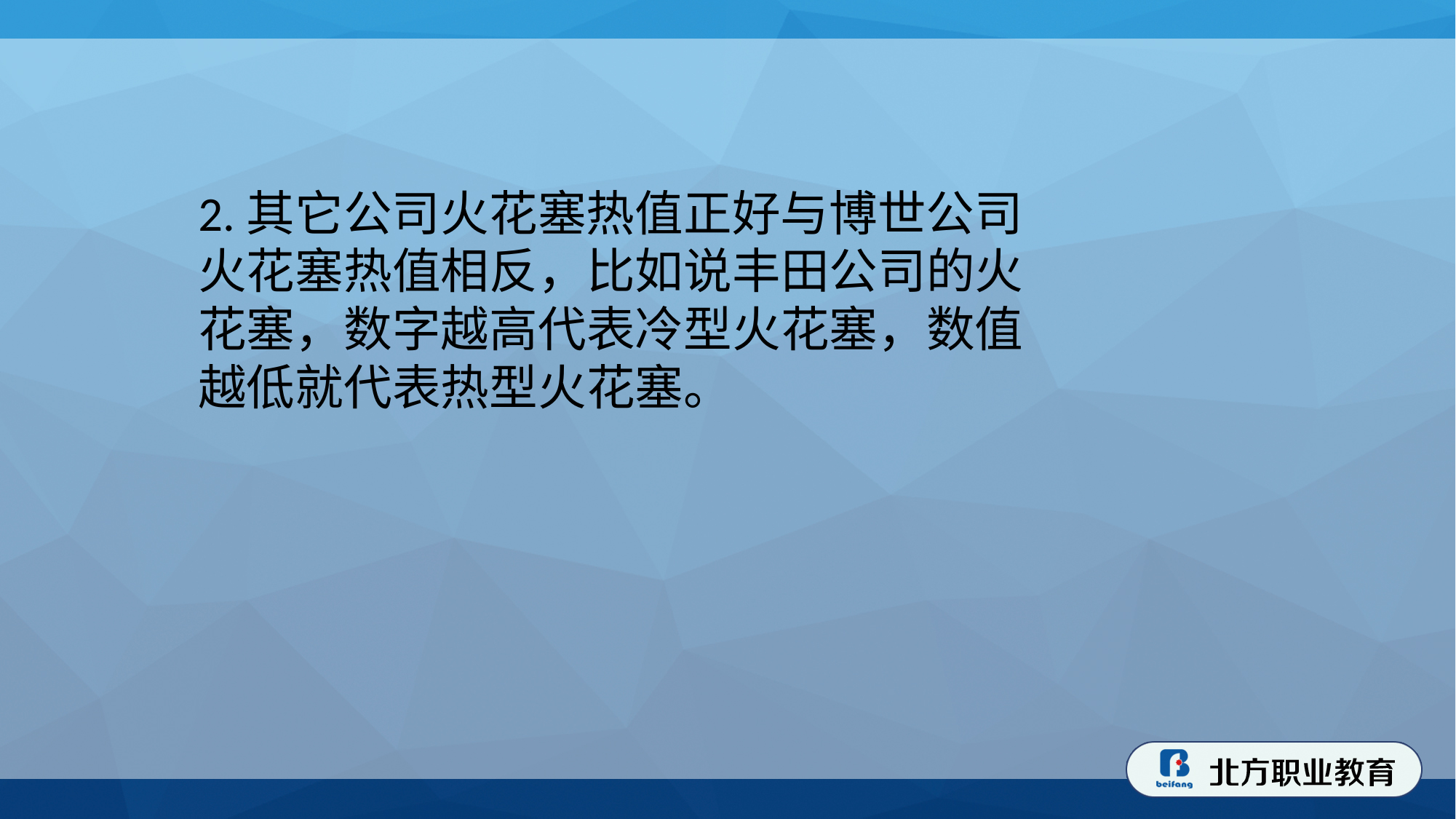

2.其它公司火花塞热值正好与博世公司火花塞热值相反，比如说丰田公司的火花塞，数字越高代表冷型火花塞，数值越低就代表热型火花塞。